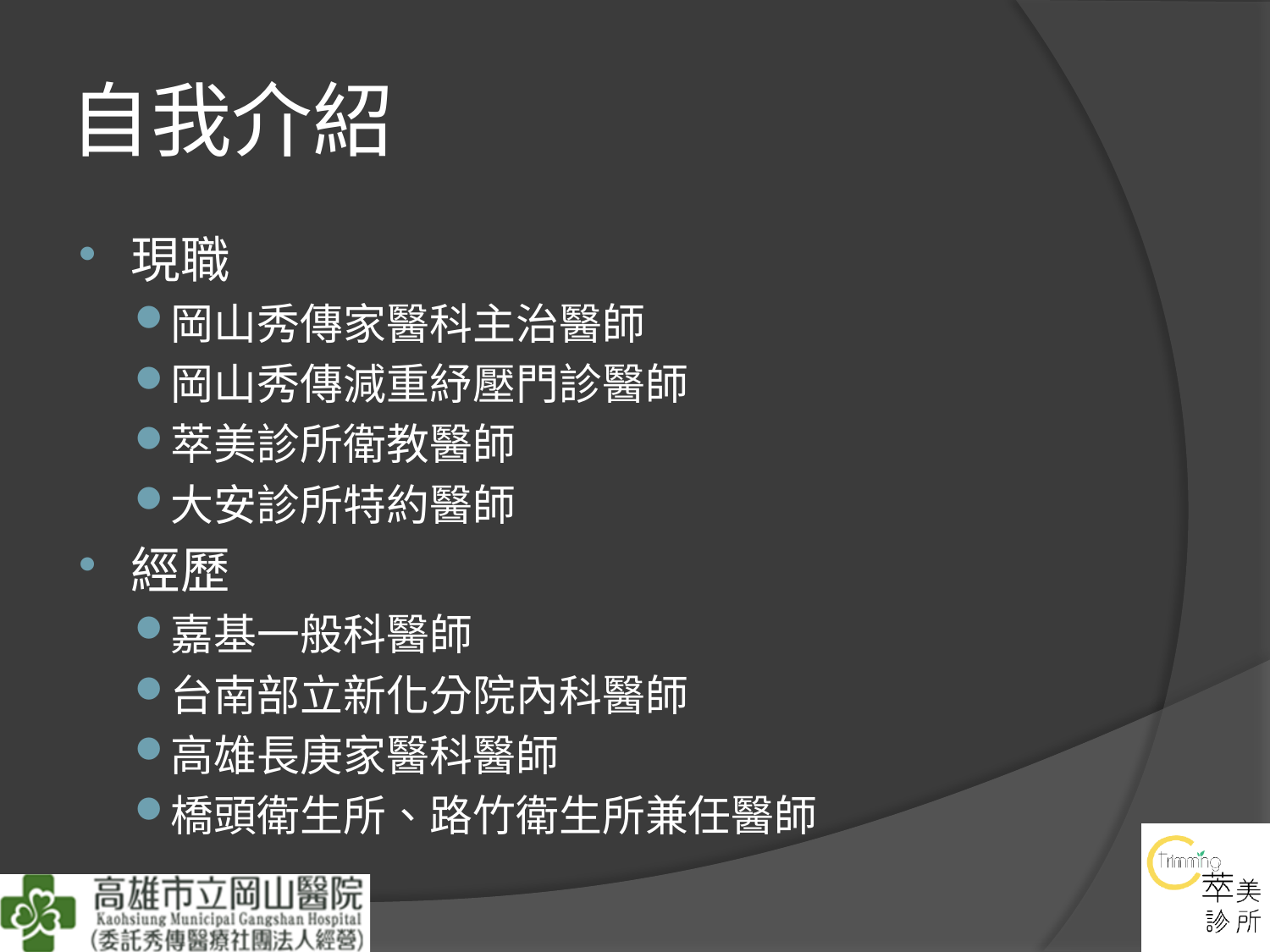

# 自我介紹
現職
岡山秀傳家醫科主治醫師
岡山秀傳減重紓壓門診醫師
萃美診所衛教醫師
大安診所特約醫師
經歷
嘉基一般科醫師
台南部立新化分院內科醫師
高雄長庚家醫科醫師
橋頭衛生所、路竹衛生所兼任醫師